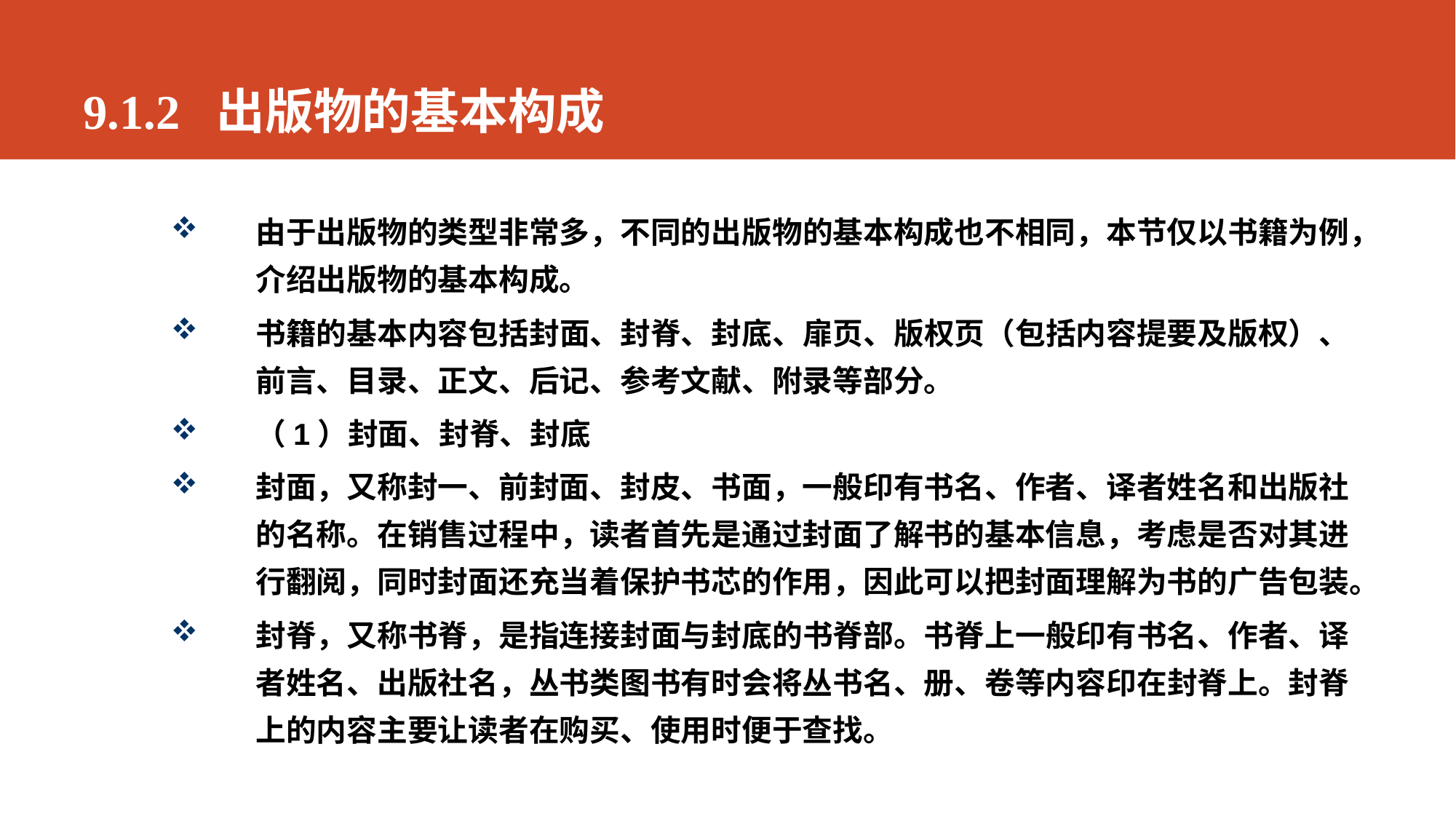

# 9.1.2  出版物的基本构成
由于出版物的类型非常多，不同的出版物的基本构成也不相同，本节仅以书籍为例，介绍出版物的基本构成。
书籍的基本内容包括封面、封脊、封底、扉页、版权页（包括内容提要及版权）、前言、目录、正文、后记、参考文献、附录等部分。
（1）封面、封脊、封底
封面，又称封一、前封面、封皮、书面，一般印有书名、作者、译者姓名和出版社的名称。在销售过程中，读者首先是通过封面了解书的基本信息，考虑是否对其进行翻阅，同时封面还充当着保护书芯的作用，因此可以把封面理解为书的广告包装。
封脊，又称书脊，是指连接封面与封底的书脊部。书脊上一般印有书名、作者、译者姓名、出版社名，丛书类图书有时会将丛书名、册、卷等内容印在封脊上。封脊上的内容主要让读者在购买、使用时便于查找。